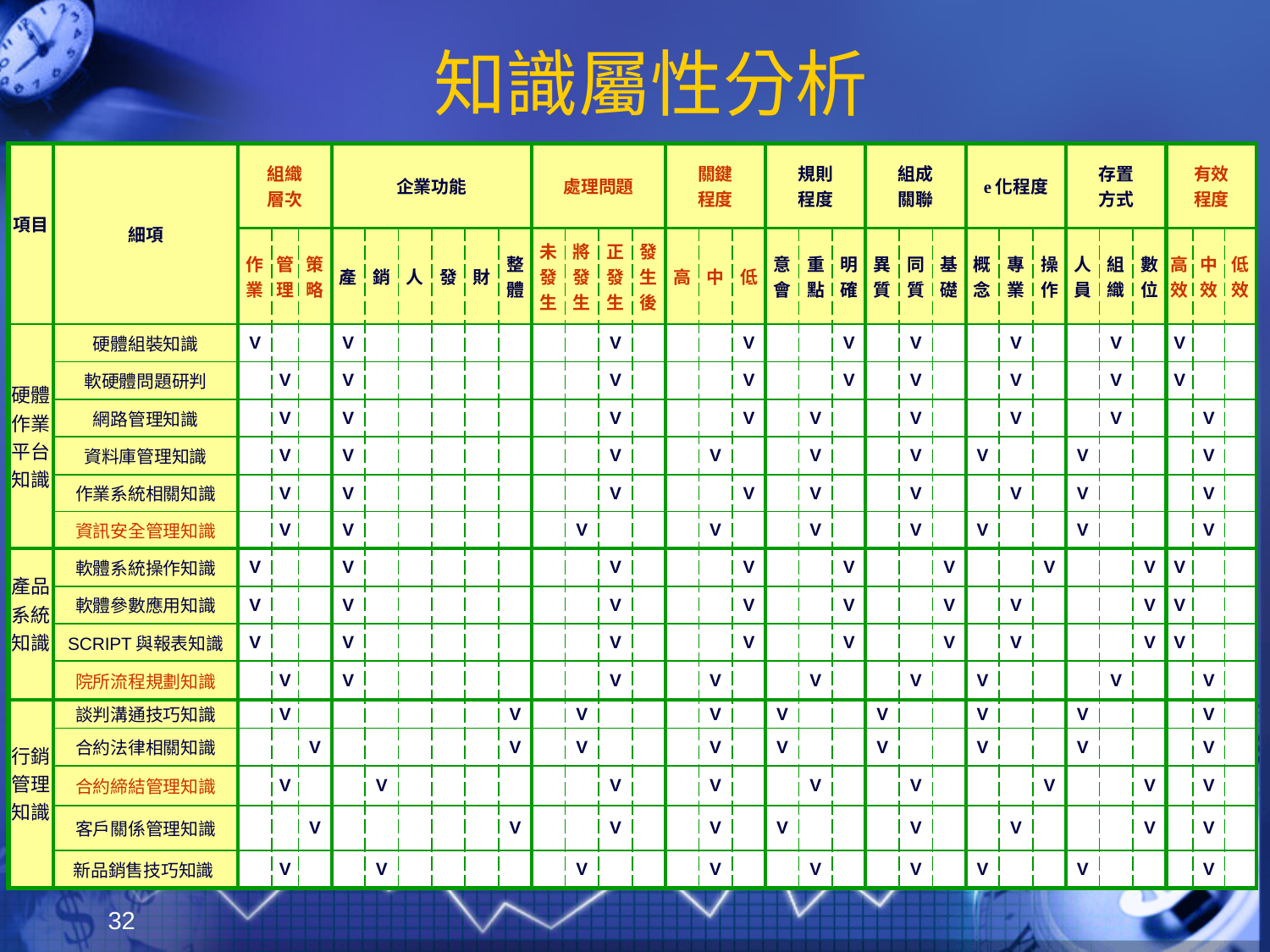

# 知識屬性分析
| 項目 | 細項 | 組織 層次 |  |  | 企業功能 |  |  |  |  |  | 處理問題 |  |  |  | 關鍵 程度 |  |  | 規則 程度 |  |  | 組成 關聯 |  |  | e化程度 |  |  | 存置 方式 |  |  | 有效 程度 |  |  |
| --- | --- | --- | --- | --- | --- | --- | --- | --- | --- | --- | --- | --- | --- | --- | --- | --- | --- | --- | --- | --- | --- | --- | --- | --- | --- | --- | --- | --- | --- | --- | --- | --- |
|  |  | 作業 | 管理 | 策略 | 產 | 銷 | 人 | 發 | 財 | 整體 | 未發生 | 將發生 | 正發生 | 發生後 | 高 | 中 | 低 | 意會 | 重點 | 明確 | 異質 | 同質 | 基礎 | 概念 | 專業 | 操作 | 人員 | 組織 | 數位 | 高效 | 中效 | 低效 |
| 硬體作業平台知識 | 硬體組裝知識 | V |  |  | V |  |  |  |  |  |  |  | V |  |  |  | V |  |  | V |  | V |  |  | V |  |  | V |  | V |  |  |
|  | 軟硬體問題研判 |  | V |  | V |  |  |  |  |  |  |  | V |  |  |  | V |  |  | V |  | V |  |  | V |  |  | V |  | V |  |  |
|  | 網路管理知識 |  | V |  | V |  |  |  |  |  |  |  | V |  |  |  | V |  | V |  |  | V |  |  | V |  |  | V |  |  | V |  |
|  | 資料庫管理知識 |  | V |  | V |  |  |  |  |  |  |  | V |  |  | V |  |  | V |  |  | V |  | V |  |  | V |  |  |  | V |  |
|  | 作業系統相關知識 |  | V |  | V |  |  |  |  |  |  |  | V |  |  |  | V |  | V |  |  | V |  |  | V |  | V |  |  |  | V |  |
|  | 資訊安全管理知識 |  | V |  | V |  |  |  |  |  |  | V |  |  |  | V |  |  | V |  |  | V |  | V |  |  | V |  |  |  | V |  |
| 產品系統知識 | 軟體系統操作知識 | V |  |  | V |  |  |  |  |  |  |  | V |  |  |  | V |  |  | V |  |  | V |  |  | V |  |  | V | V |  |  |
|  | 軟體參數應用知識 | V |  |  | V |  |  |  |  |  |  |  | V |  |  |  | V |  |  | V |  |  | V |  | V |  |  |  | V | V |  |  |
|  | SCRIPT與報表知識 | V |  |  | V |  |  |  |  |  |  |  | V |  |  |  | V |  |  | V |  |  | V |  | V |  |  |  | V | V |  |  |
|  | 院所流程規劃知識 |  | V |  | V |  |  |  |  |  |  |  | V |  |  | V |  |  | V |  |  | V |  | V |  |  |  | V |  |  | V |  |
| 行銷管理知識 | 談判溝通技巧知識 |  | V |  |  |  |  |  |  | V |  | V |  |  |  | V |  | V |  |  | V |  |  | V |  |  | V |  |  |  | V |  |
|  | 合約法律相關知識 |  |  | V |  |  |  |  |  | V |  | V |  |  |  | V |  | V |  |  | V |  |  | V |  |  | V |  |  |  | V |  |
|  | 合約締結管理知識 |  | V |  |  | V |  |  |  |  |  |  | V |  |  | V |  |  | V |  |  | V |  |  |  | V |  |  | V |  | V |  |
|  | 客戶關係管理知識 |  |  | V |  |  |  |  |  | V |  |  | V |  |  | V |  | V |  |  |  | V |  |  | V |  |  |  | V |  | V |  |
|  | 新品銷售技巧知識 |  | V |  |  | V |  |  |  |  |  | V |  |  |  | V |  |  | V |  |  | V |  | V |  |  | V |  |  |  | V |  |
32